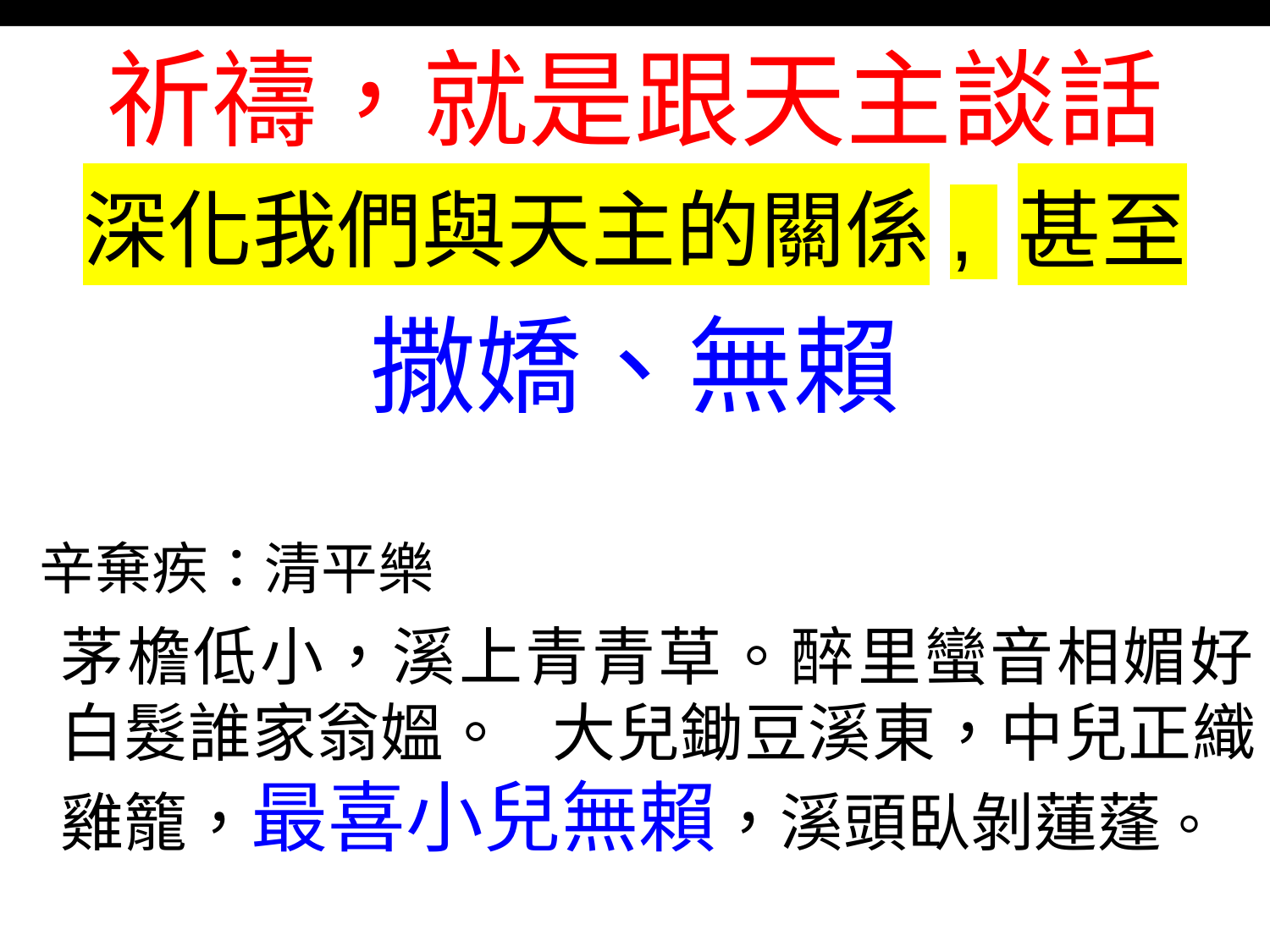

祈禱，就是跟天主談話
深化我們與天主的關係, 甚至
撒嬌、無賴

 辛棄疾：清平樂
  茅檐低小，溪上青青草。醉里蠻音相媚好，白髮誰家翁媼。   大兒鋤豆溪東，中兒正織雞籠，最喜小兒無賴，溪頭臥剝蓮蓬。